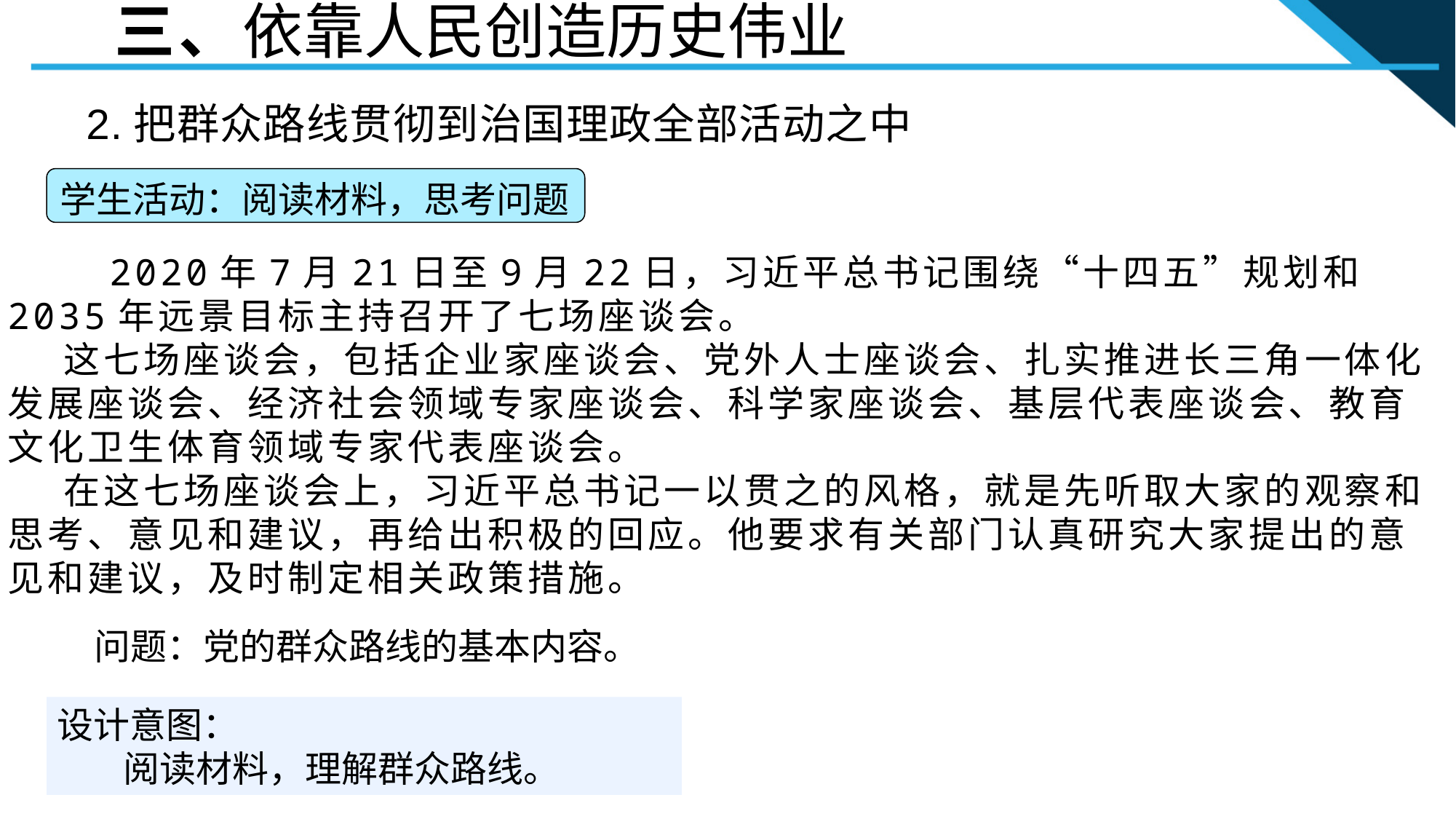

三、依靠人民创造历史伟业
    2.把群众路线贯彻到治国理政全部活动之中
学生活动：阅读材料，思考问题
    2020年7月21日至9月22日，习近平总书记围绕“十四五”规划和2035年远景目标主持召开了七场座谈会。
    这七场座谈会，包括企业家座谈会、党外人士座谈会、扎实推进长三角一体化发展座谈会、经济社会领域专家座谈会、科学家座谈会、基层代表座谈会、教育文化卫生体育领域专家代表座谈会。
    在这七场座谈会上，习近平总书记一以贯之的风格，就是先听取大家的观察和思考、意见和建议，再给出积极的回应。他要求有关部门认真研究大家提出的意见和建议，及时制定相关政策措施。
问题：党的群众路线的基本内容。
设计意图：
       阅读材料，理解群众路线。